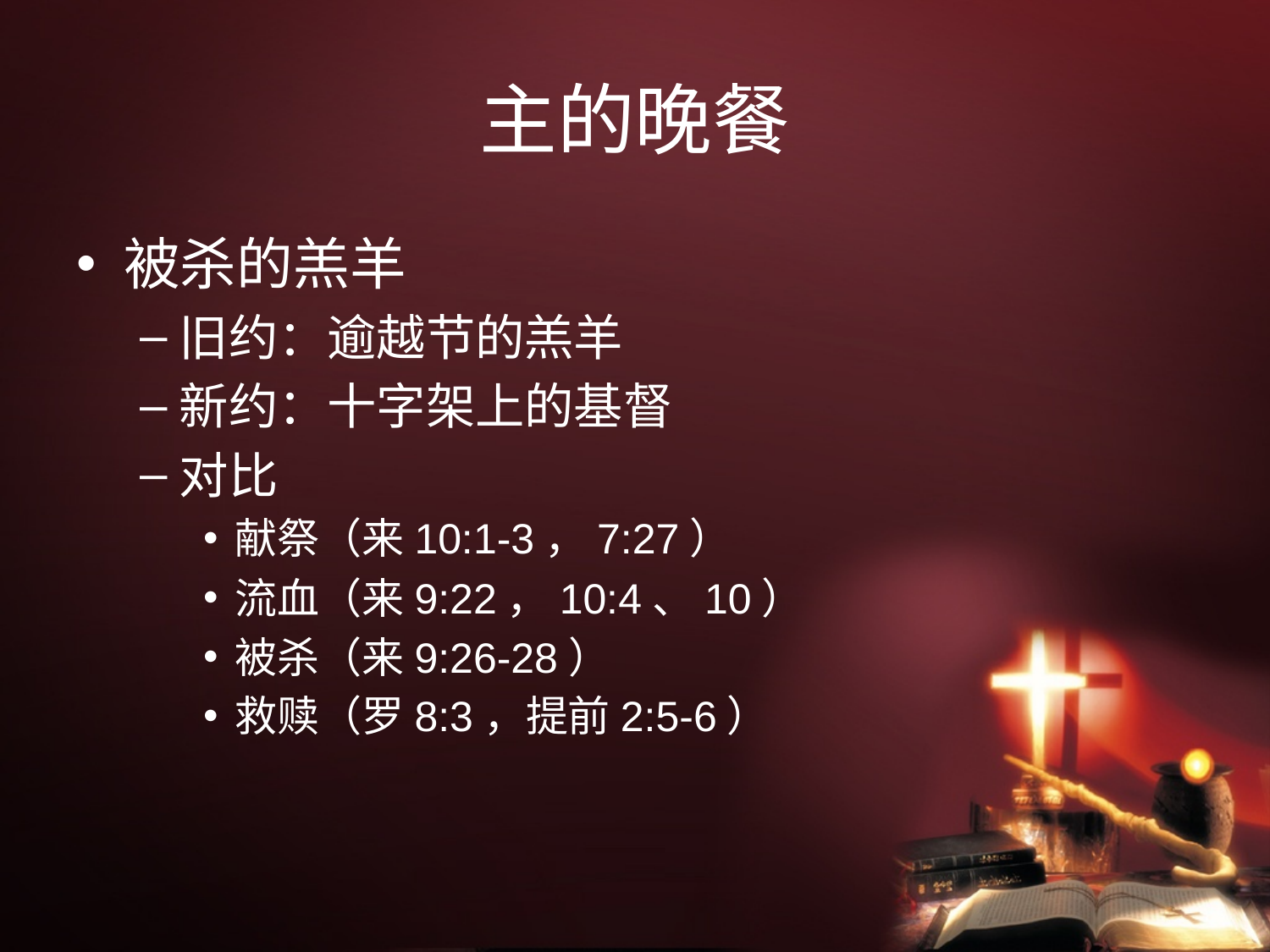

# 主的晚餐
被杀的羔羊
旧约：逾越节的羔羊
新约：十字架上的基督
对比
献祭（来10:1-3，7:27）
流血（来9:22，10:4、10）
被杀（来9:26-28）
救赎（罗8:3，提前2:5-6）